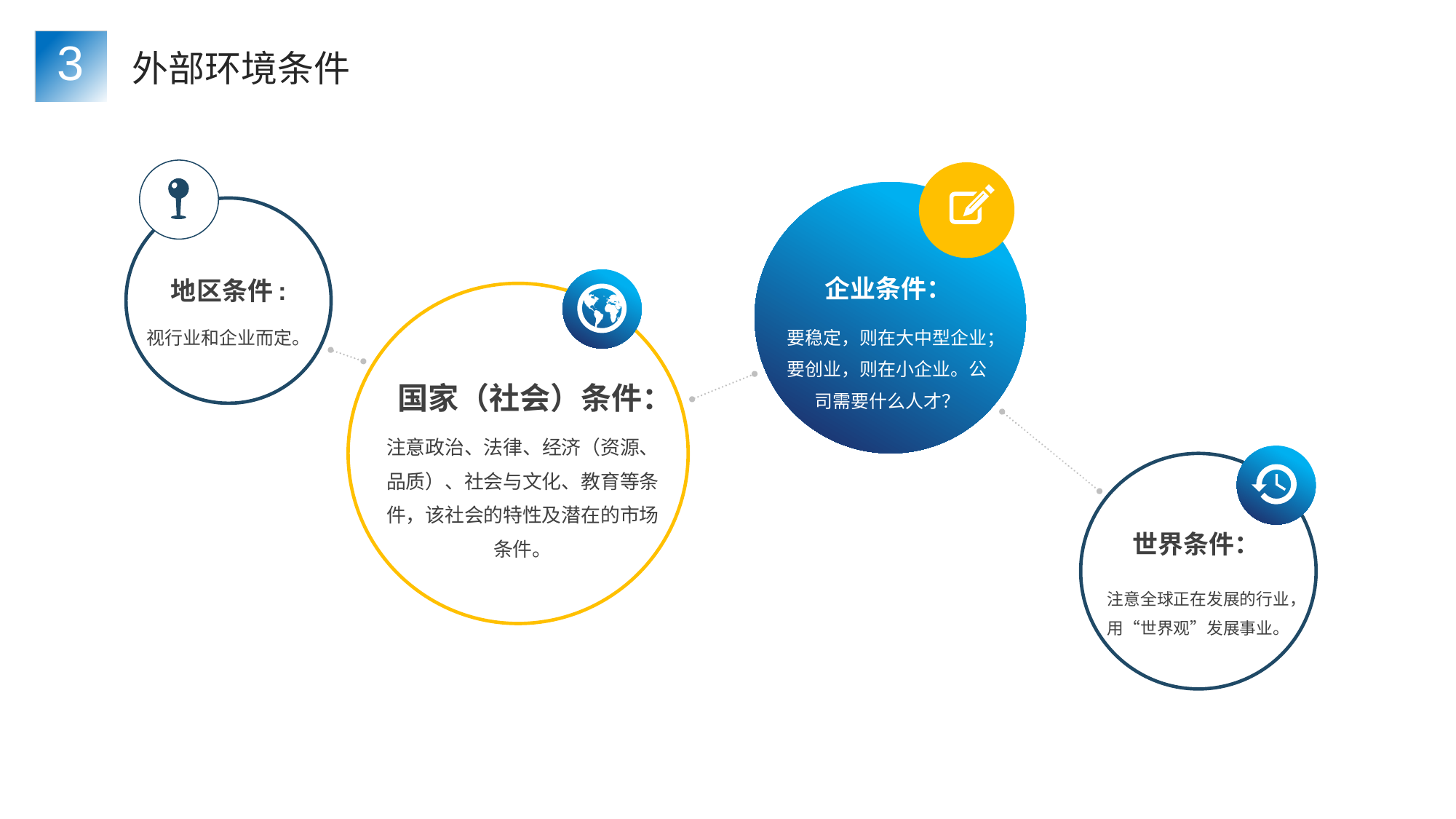

3
外部环境条件

地区条件:
视行业和企业而定。

企业条件：
要稳定，则在大中型企业；要创业，则在小企业。公司需要什么人才？

国家（社会）条件：
注意政治、法律、经济（资源、品质）、社会与文化、教育等条件，该社会的特性及潜在的市场条件。

世界条件：
注意全球正在发展的行业，用“世界观”发展事业。